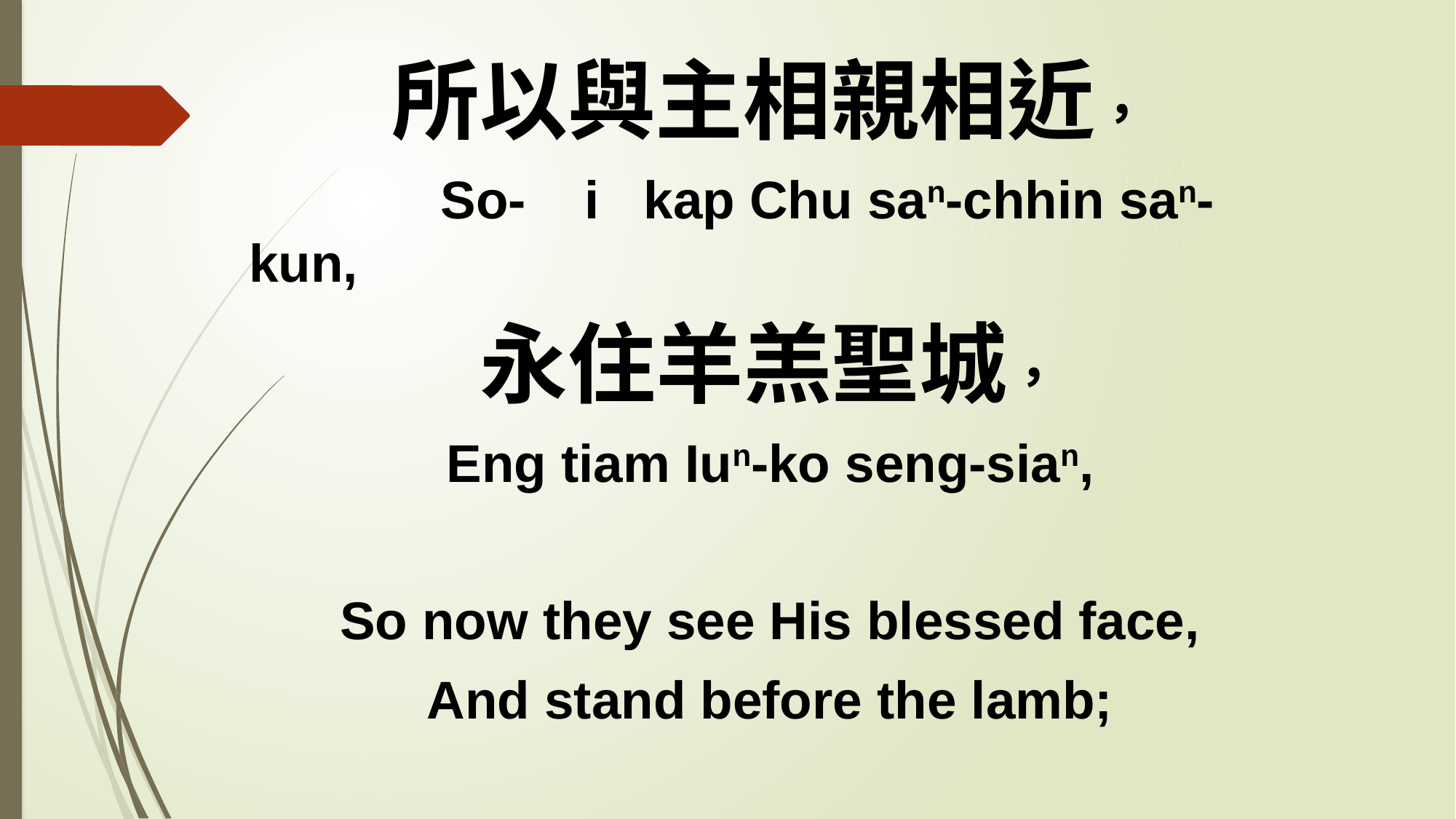

所以與主相親相近，
             So-    i   kap Chu san-chhin san-kun,
永住羊羔聖城，
Eng tiam Iun-ko seng-sian,

So now they see His blessed face,
And stand before the lamb;